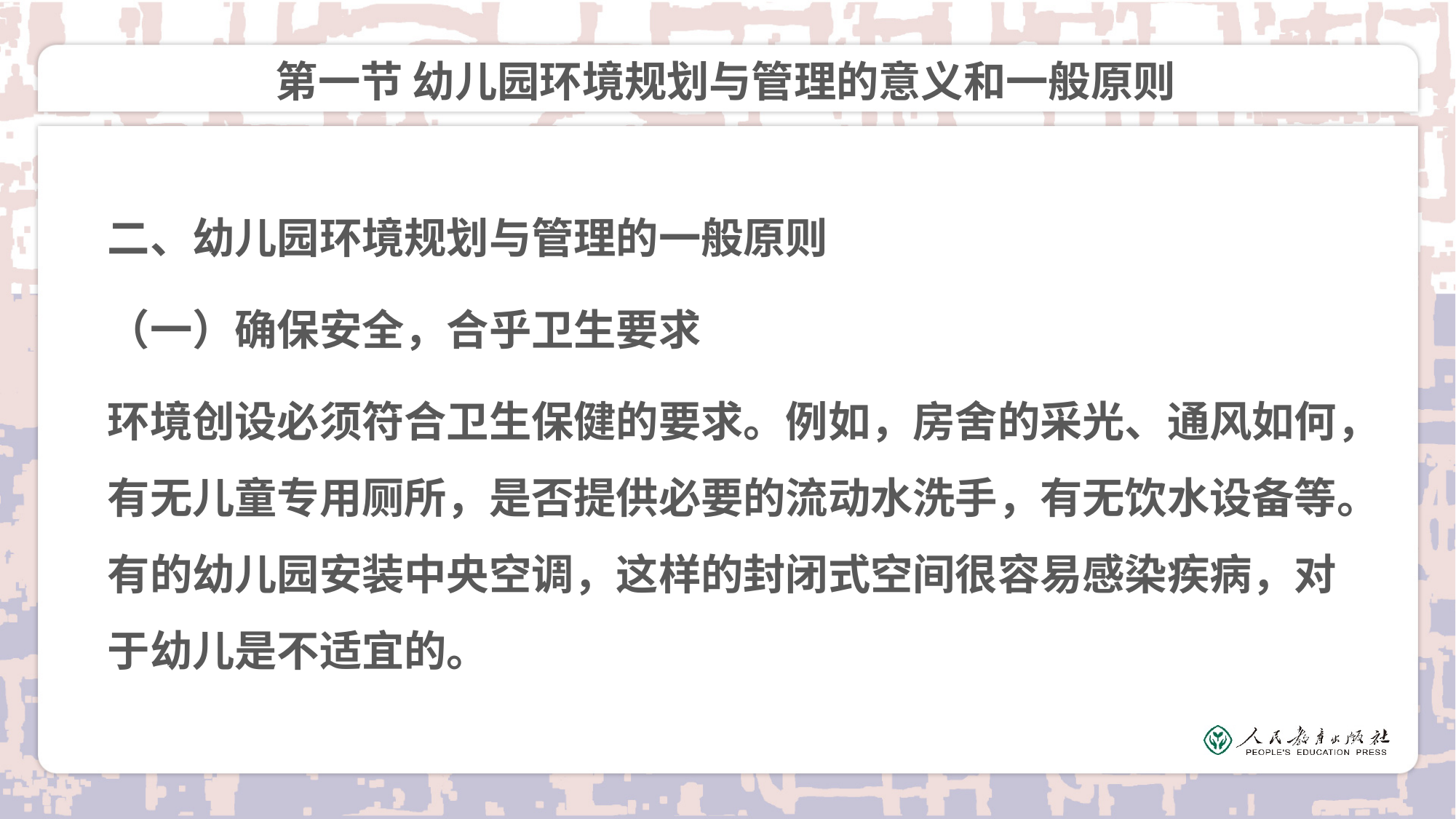

# 第一节 幼儿园环境规划与管理的意义和一般原则
二、幼儿园环境规划与管理的一般原则
（一）确保安全，合乎卫生要求
环境创设必须符合卫生保健的要求。例如，房舍的采光、通风如何，有无儿童专用厕所，是否提供必要的流动水洗手，有无饮水设备等。有的幼儿园安装中央空调，这样的封闭式空间很容易感染疾病，对于幼儿是不适宜的。